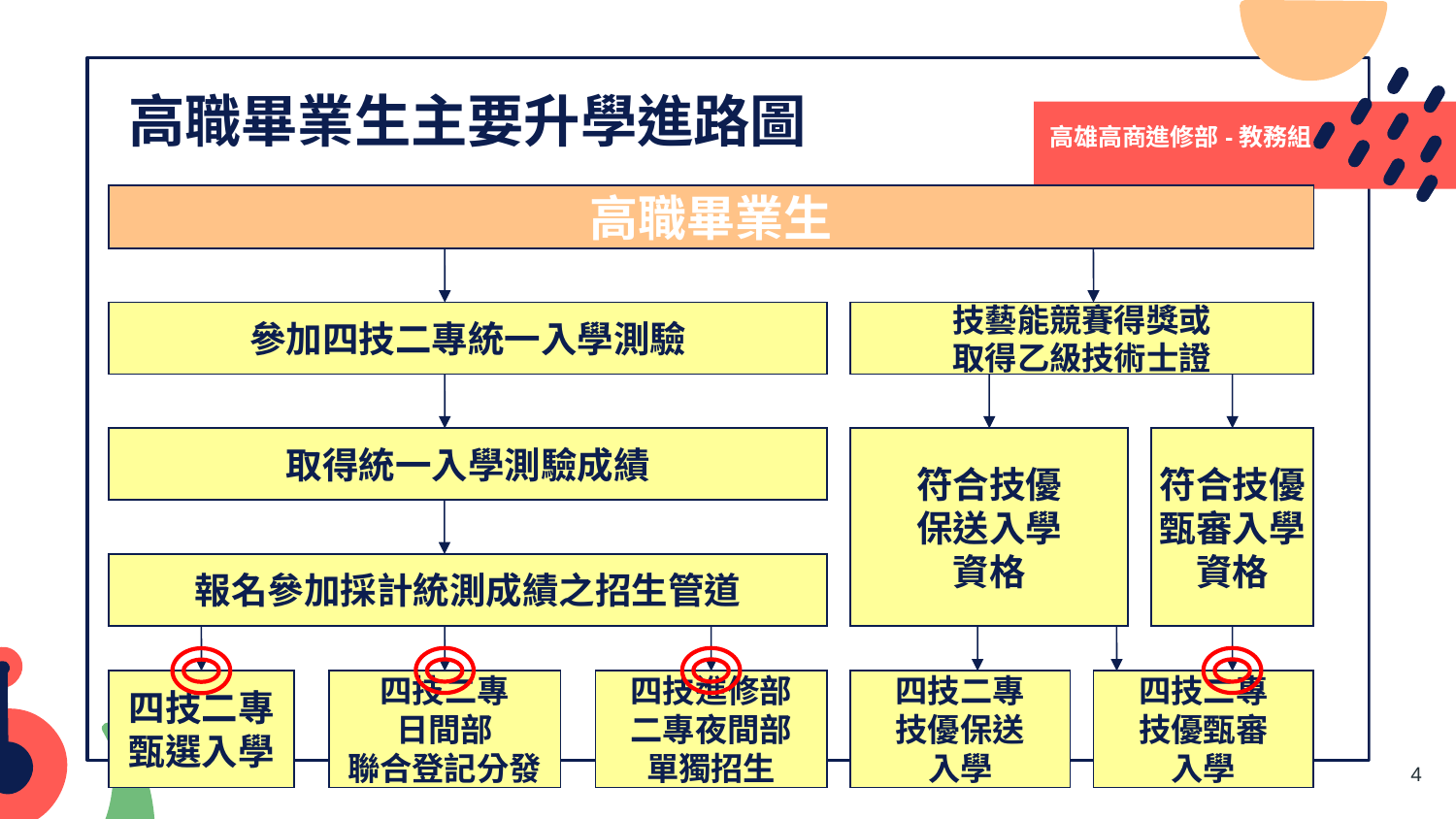

# 高職畢業生主要升學進路圖

高雄高商進修部-教務組
高職畢業生

參加四技二專統一入學測驗
技藝能競賽得獎或
取得乙級技術士證

取得統一入學測驗成績
符合技優
保送入學
資格
符合技優
甄審入學
資格

報名參加採計統測成績之招生管道

四技二專
甄選入學
四技二專
日間部
聯合登記分發
四技進修部
二專夜間部
單獨招生
四技二專
技優保送
入學
四技二專
技優甄審
入學
4